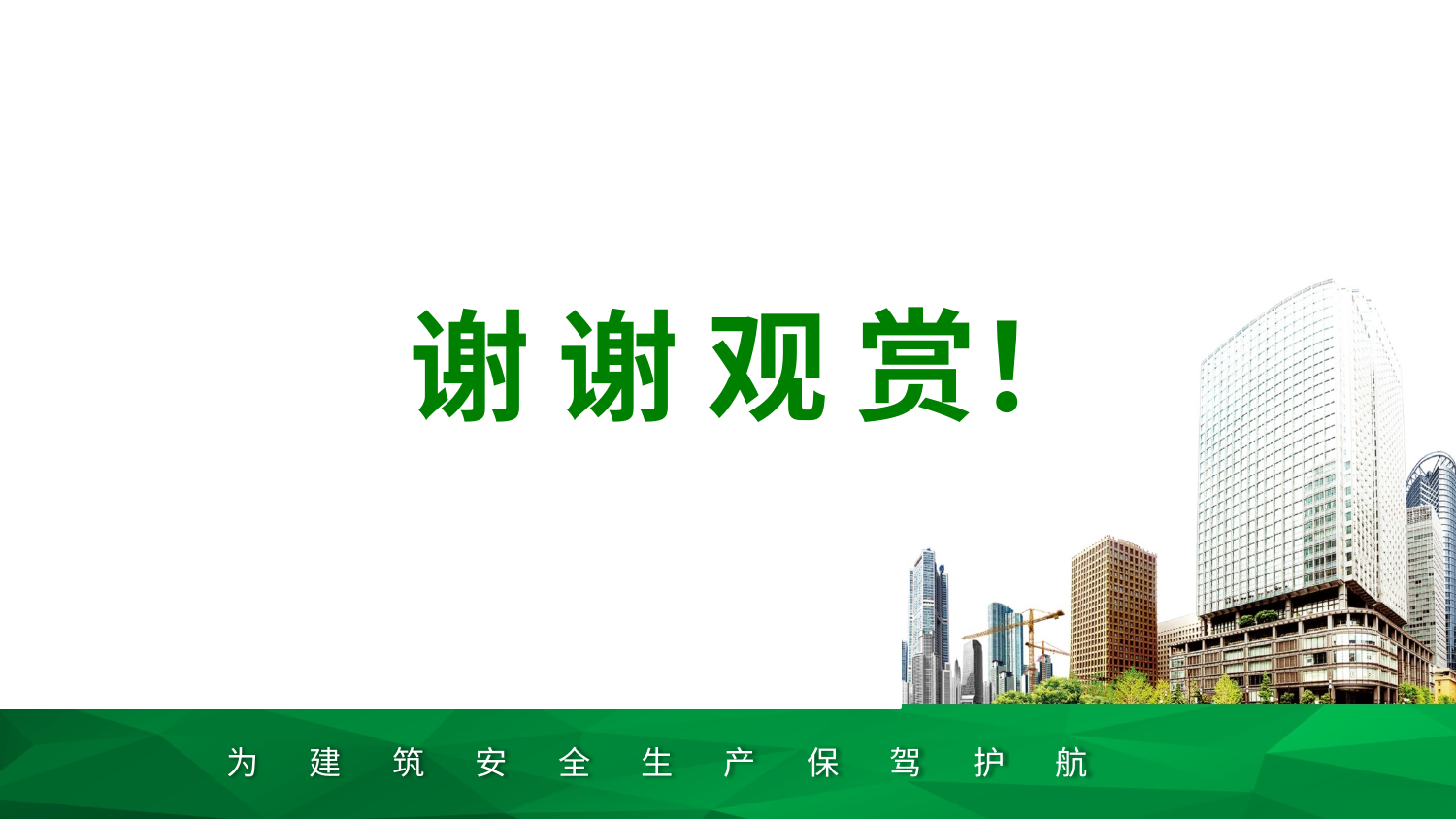

# 谢 谢 观 赏！
为       建       筑       安       全       生       产       保       驾       护       航